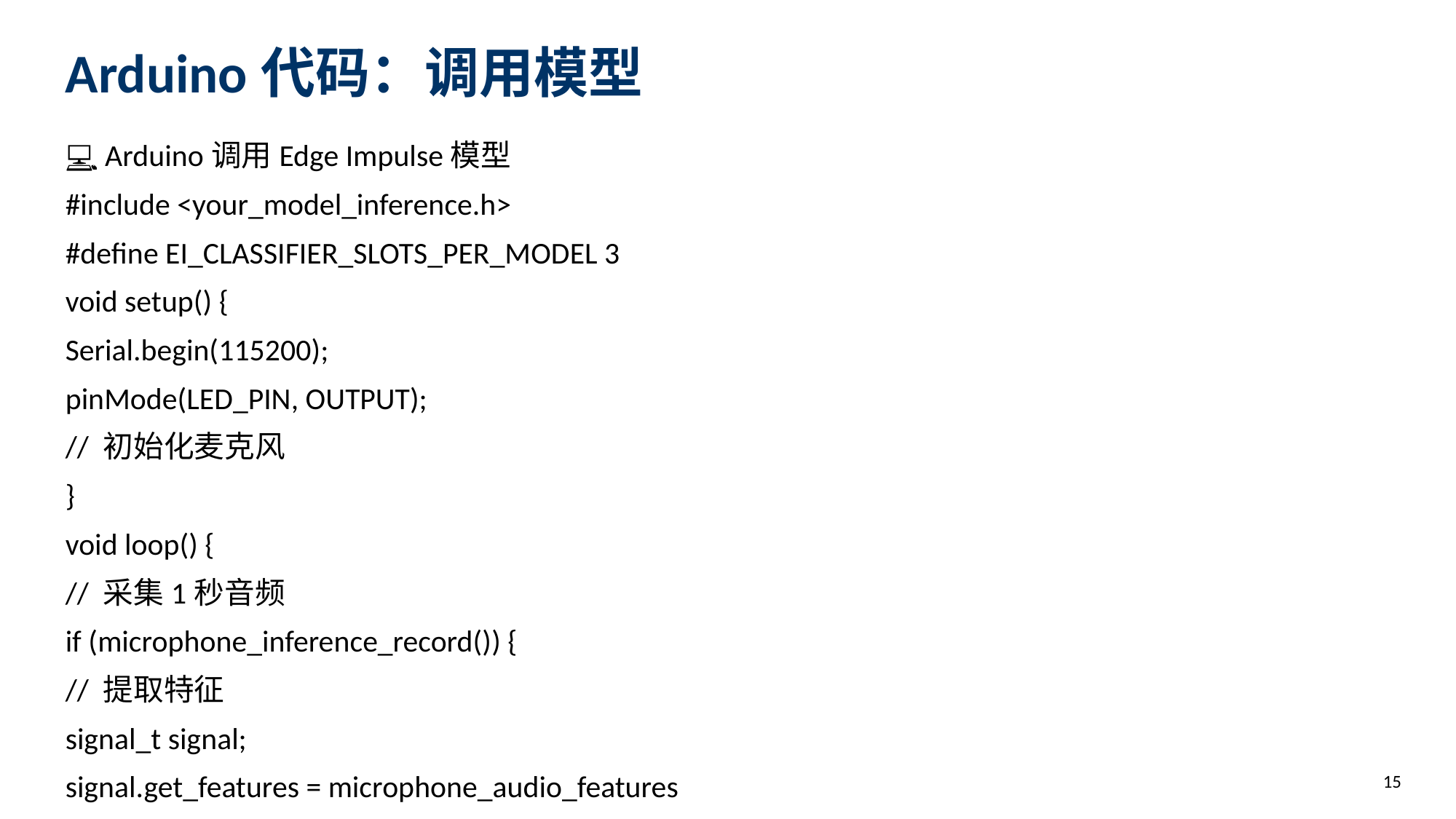

Arduino代码：调用模型
💻 Arduino调用Edge Impulse模型
#include <your_model_inference.h>
#define EI_CLASSIFIER_SLOTS_PER_MODEL 3
void setup() {
Serial.begin(115200);
pinMode(LED_PIN, OUTPUT);
// 初始化麦克风
}
void loop() {
// 采集1秒音频
if (microphone_inference_record()) {
// 提取特征
signal_t signal;
signal.get_features = microphone_audio_features
// 模型推断
ei_impulse_result_t result = {};
inference.classify(&signal, &result);
// 分析结果
float kaideng = result.classification[0].value;
float guandeng = result.classification[1].value
float noise = result.classification[2].value;
if (kaideng > 0.7) {
digitalWrite(LED_PIN, HIGH);
Serial.println("检测到: 开灯");
} else if (guandeng > 0.7) {
digitalWrite(LED_PIN, LOW);
Serial.println("检测到: 关灯");
}
}
}
15